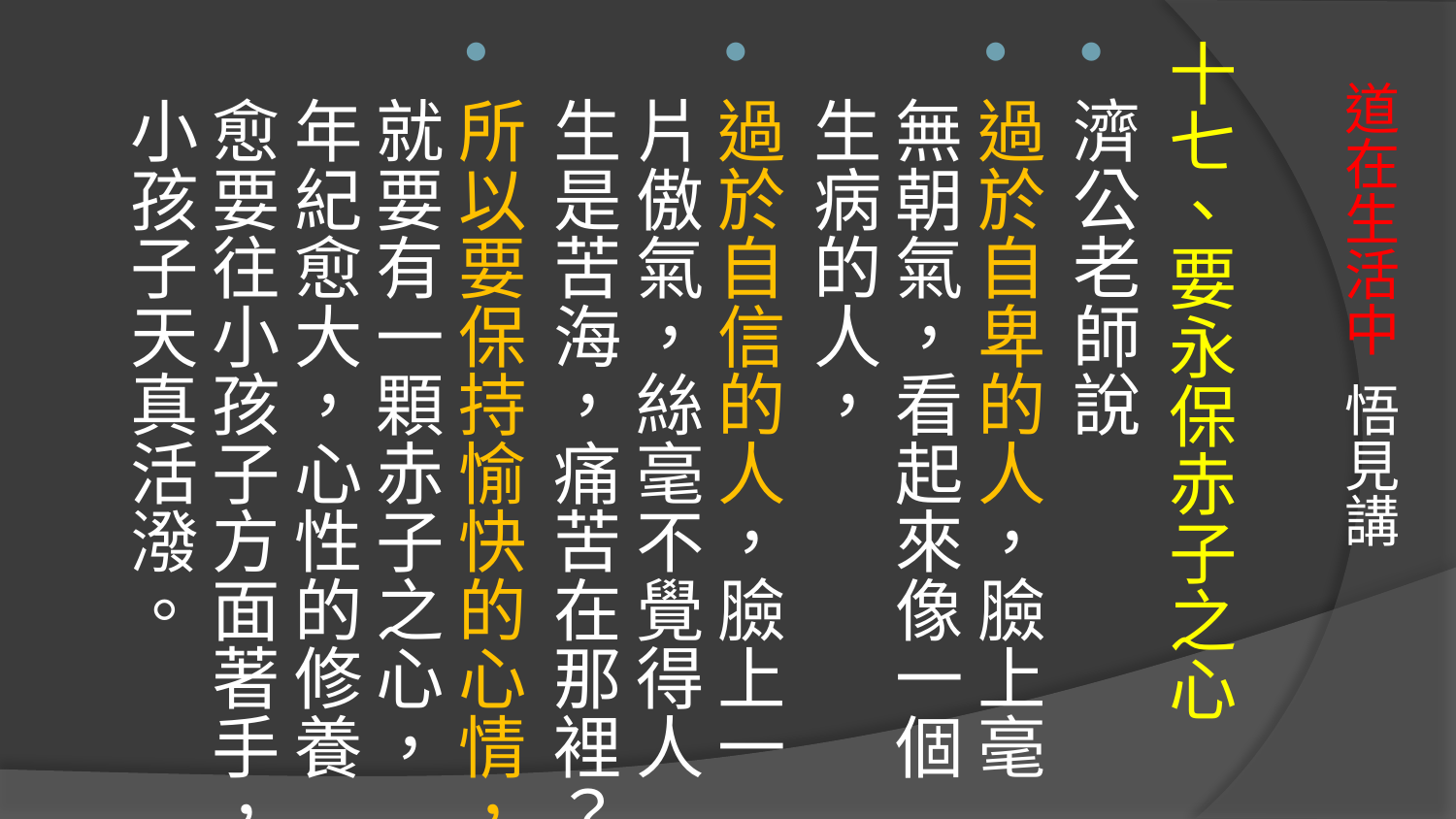

十七、要永保赤子之心
濟公老師說
過於自卑的人，臉上毫無朝氣，看起來像一個生病的人，
過於自信的人，臉上一片傲氣，絲毫不覺得人生是苦海，痛苦在那裡？
所以要保持愉快的心情，就要有一顆赤子之心，年紀愈大，心性的修養愈要往小孩子方面著手，小孩子天真活潑。

# 道在生活中  悟見講